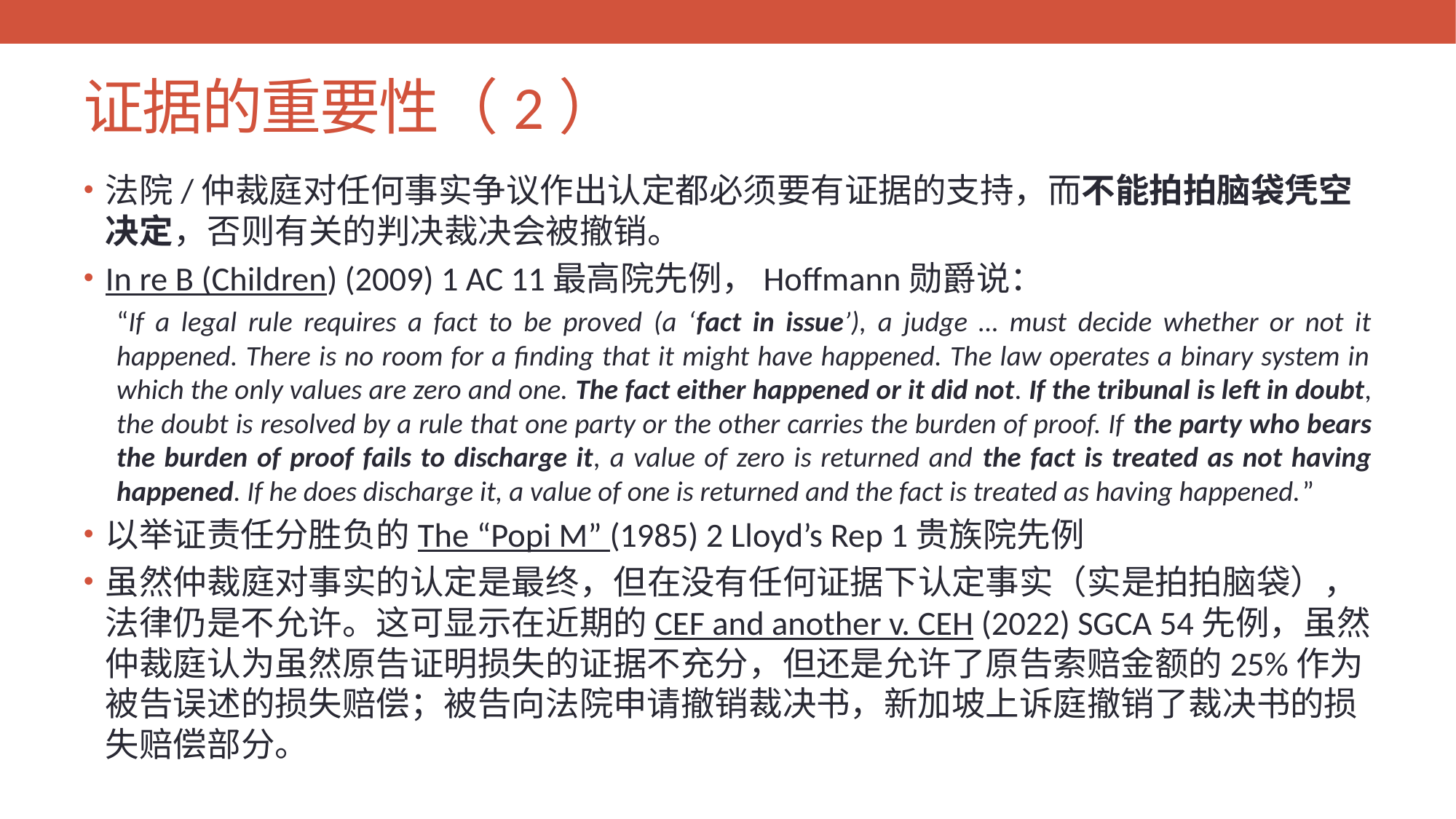

# 证据的重要性（2）
法院/仲裁庭对任何事实争议作出认定都必须要有证据的支持，而不能拍拍脑袋凭空决定，否则有关的判决裁决会被撤销。
In re B (Children) (2009) 1 AC 11最高院先例，Hoffmann勋爵说：
“If a legal rule requires a fact to be proved (a ‘fact in issue’), a judge … must decide whether or not it happened. There is no room for a finding that it might have happened. The law operates a binary system in which the only values are zero and one. The fact either happened or it did not. If the tribunal is left in doubt, the doubt is resolved by a rule that one party or the other carries the burden of proof. If the party who bears the burden of proof fails to discharge it, a value of zero is returned and the fact is treated as not having happened. If he does discharge it, a value of one is returned and the fact is treated as having happened.”
以举证责任分胜负的The “Popi M” (1985) 2 Lloyd’s Rep 1贵族院先例
虽然仲裁庭对事实的认定是最终，但在没有任何证据下认定事实（实是拍拍脑袋），法律仍是不允许。这可显示在近期的CEF and another v. CEH (2022) SGCA 54先例，虽然仲裁庭认为虽然原告证明损失的证据不充分，但还是允许了原告索赔金额的25%作为被告误述的损失赔偿；被告向法院申请撤销裁决书，新加坡上诉庭撤销了裁决书的损失赔偿部分。